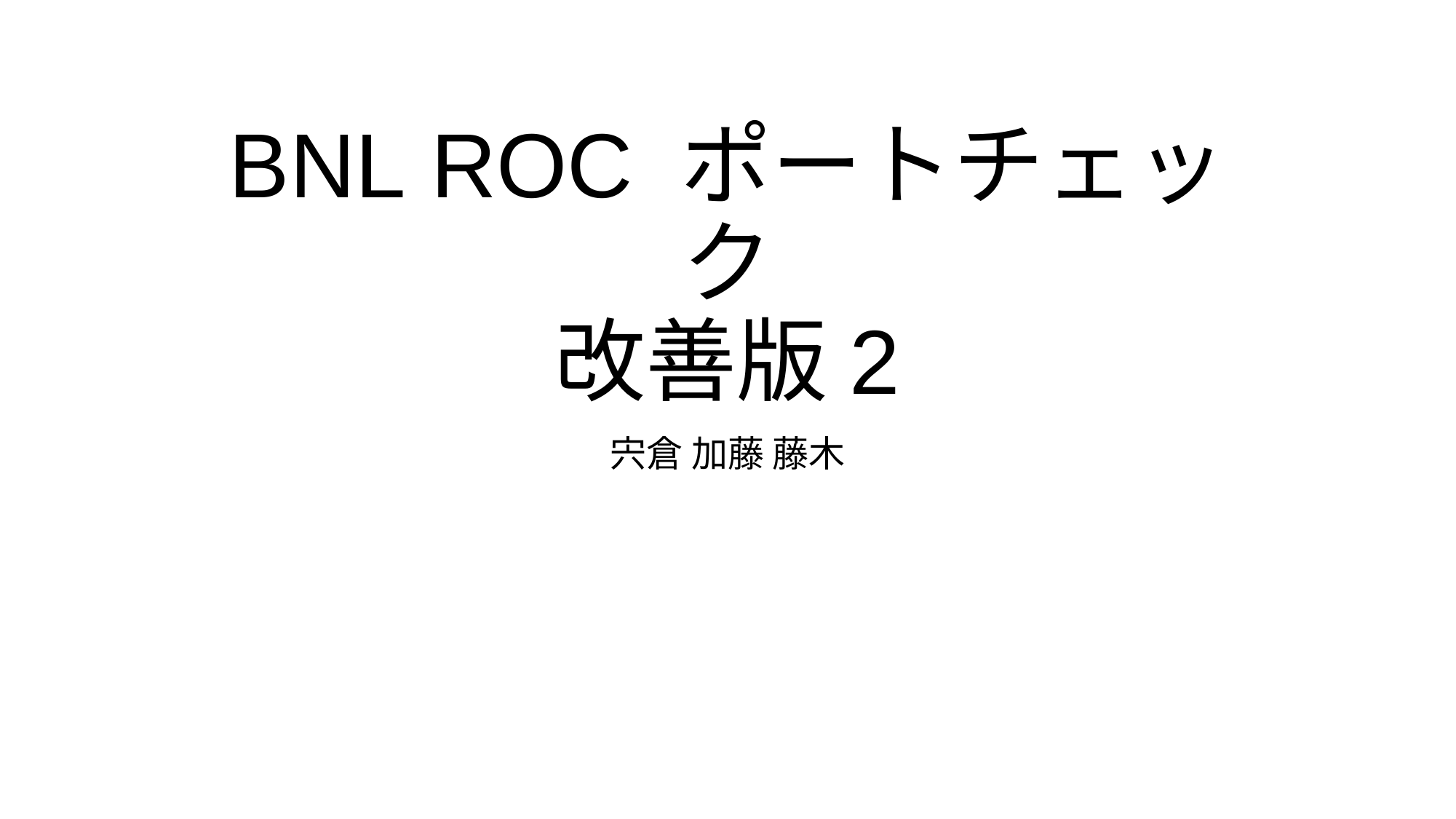

# BNL ROC ポートチェック 改善版2
宍倉 加藤 藤木